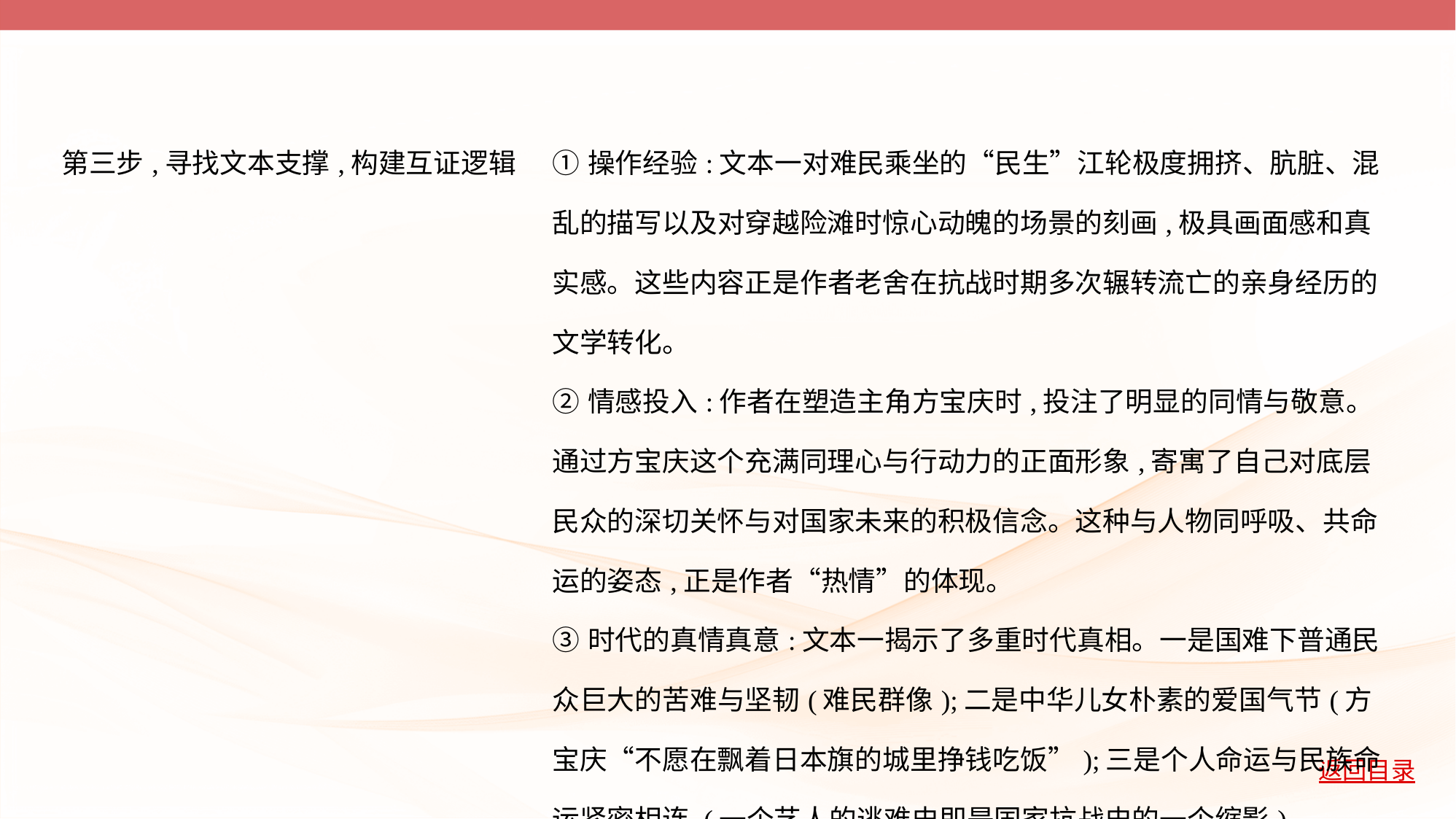

| 第三步,寻找文本支撑,构建互证逻辑 | ①操作经验:文本一对难民乘坐的“民生”江轮极度拥挤、肮脏、混乱的描写以及对穿越险滩时惊心动魄的场景的刻画,极具画面感和真实感。这些内容正是作者老舍在抗战时期多次辗转流亡的亲身经历的文学转化。 ②情感投入:作者在塑造主角方宝庆时,投注了明显的同情与敬意。通过方宝庆这个充满同理心与行动力的正面形象,寄寓了自己对底层民众的深切关怀与对国家未来的积极信念。这种与人物同呼吸、共命运的姿态,正是作者“热情”的体现。 ③时代的真情真意:文本一揭示了多重时代真相。一是国难下普通民众巨大的苦难与坚韧(难民群像);二是中华儿女朴素的爱国气节(方宝庆“不愿在飘着日本旗的城里挣钱吃饭”);三是个人命运与民族命运紧密相连 (一个艺人的逃难史即是国家抗战史的一个缩影)。 |
| --- | --- |